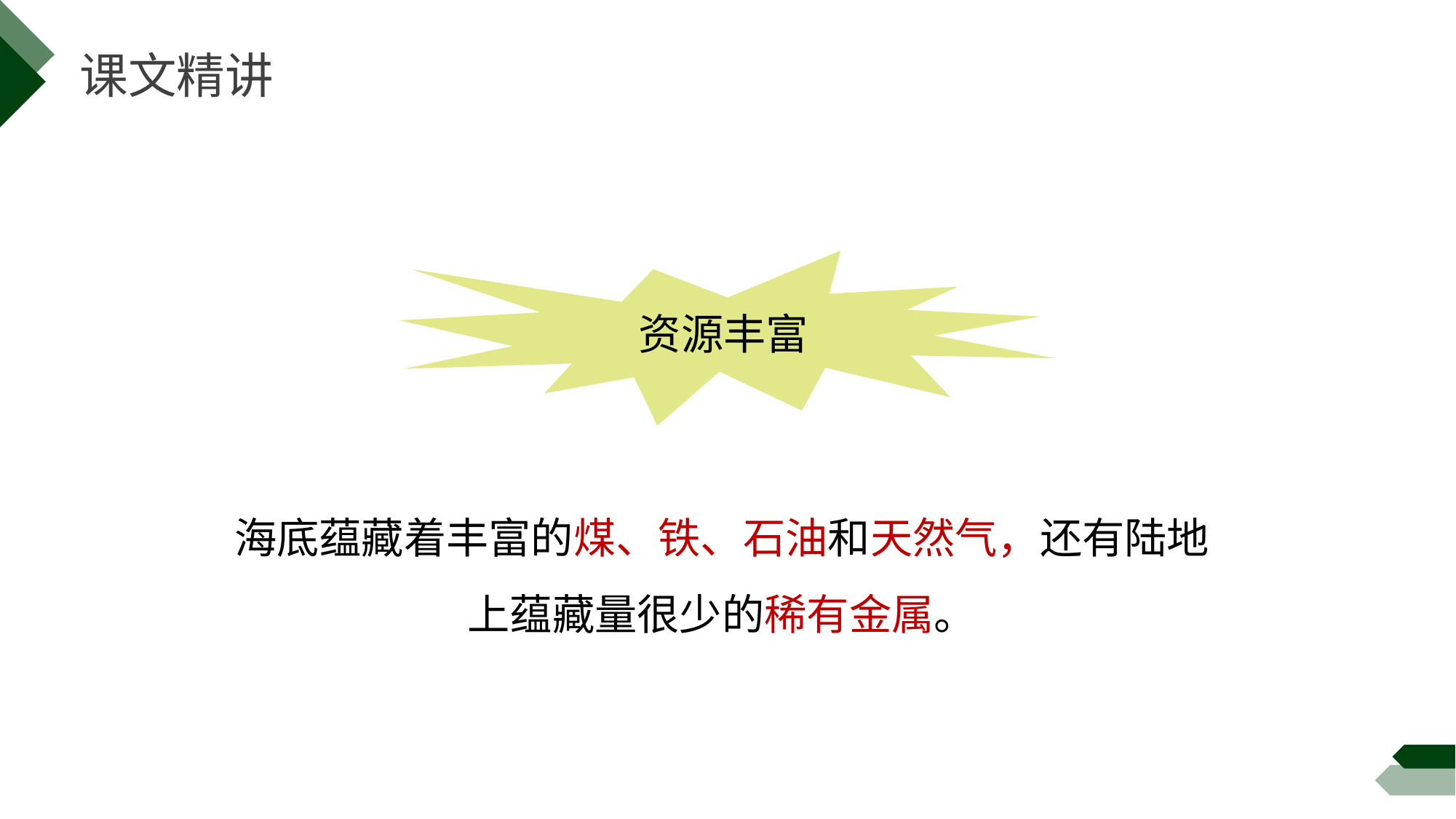

课文精讲
资源丰富
海底蕴藏着丰富的煤、铁、石油和天然气，还有陆地上蕴藏量很少的稀有金属。